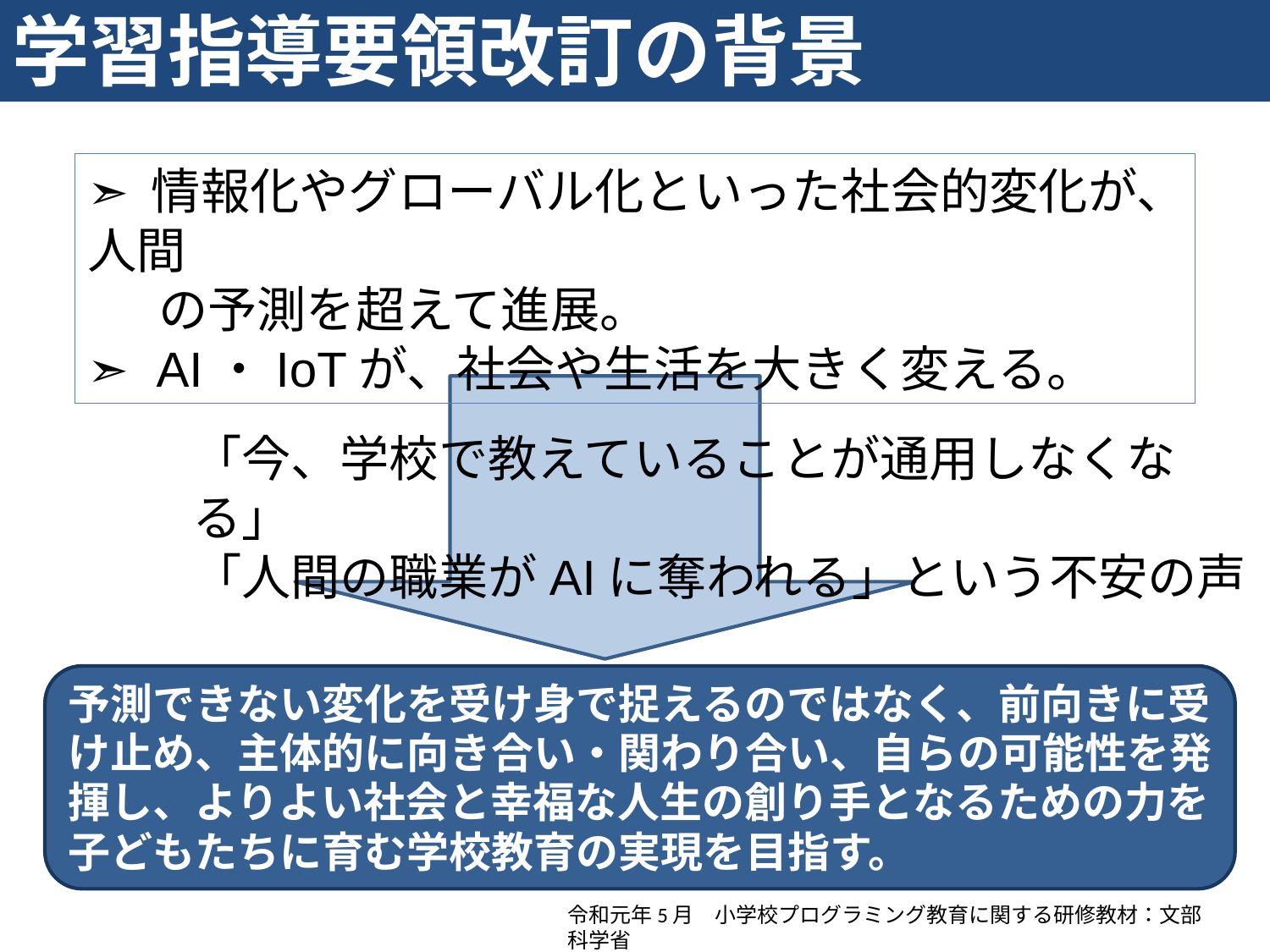

学習指導要領改訂の背景
➣ 情報化やグローバル化といった社会的変化が、人間
　  の予測を超えて進展。
➣  AI・IoTが、社会や生活を大きく変える。

「今、学校で教えていることが通用しなくなる」
「人間の職業がAIに奪われる」という不安の声
予測できない変化を受け身で捉えるのではなく、前向きに受け止め、主体的に向き合い・関わり合い、自らの可能性を発揮し、よりよい社会と幸福な人生の創り手となるための力を子どもたちに育む学校教育の実現を目指す。
令和元年5月　小学校プログラミング教育に関する研修教材：文部科学省